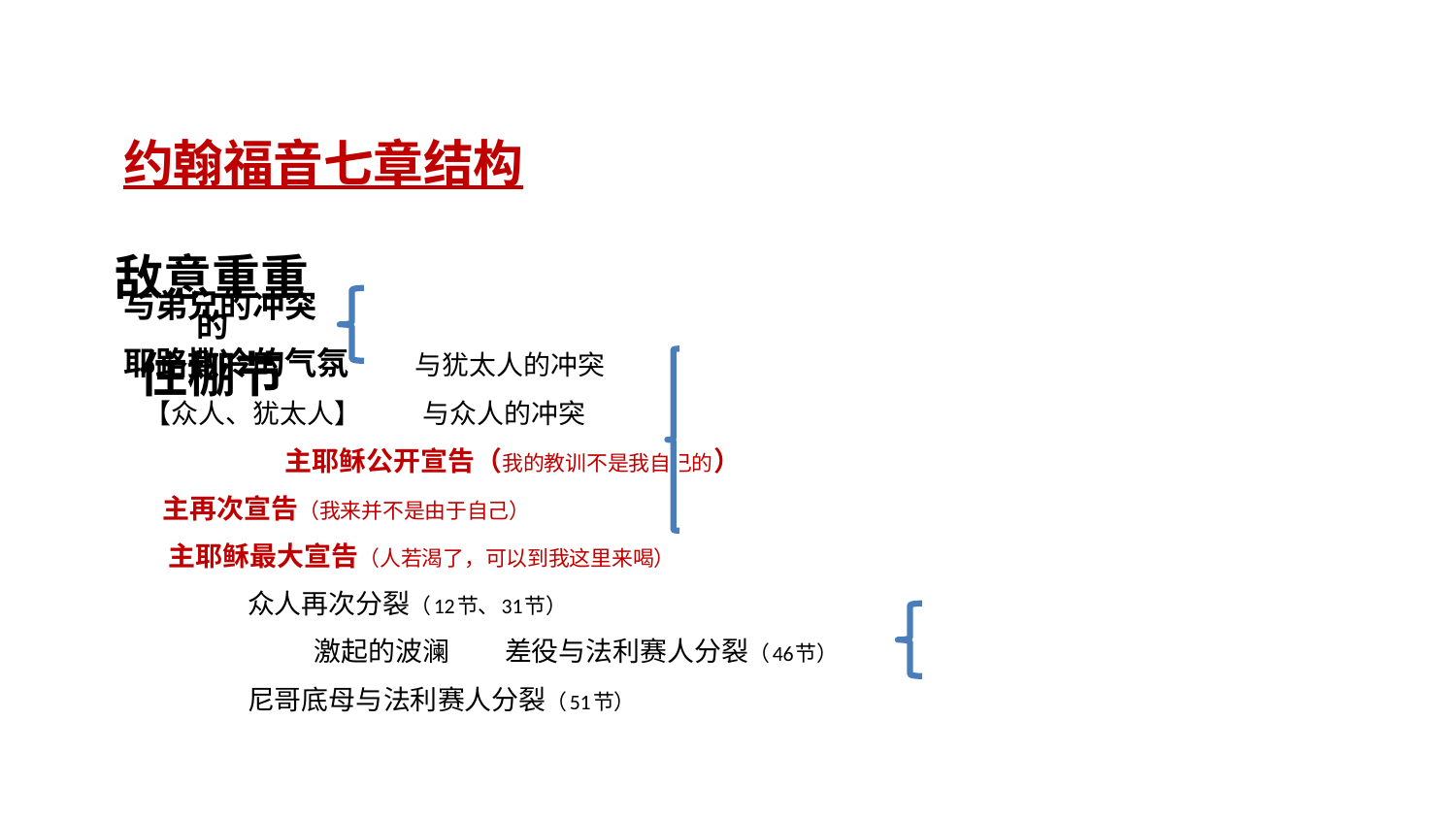

约翰福音七章结构

		与弟兄的冲突
		耶路撒冷的气氛         与犹太人的冲突
		   【众人、犹太人】          与众人的冲突
    		 		      主耶稣公开宣告（我的教训不是我自己的）
				      主再次宣告（我来并不是由于自己）
				       主耶稣最大宣告（人若渴了，可以到我这里来喝）
					                    众人再次分裂（12节、31节）
			                               激起的波澜         差役与法利赛人分裂（46节）
					                    尼哥底母与法利赛人分裂（51节）

敌意重重
的
住棚节